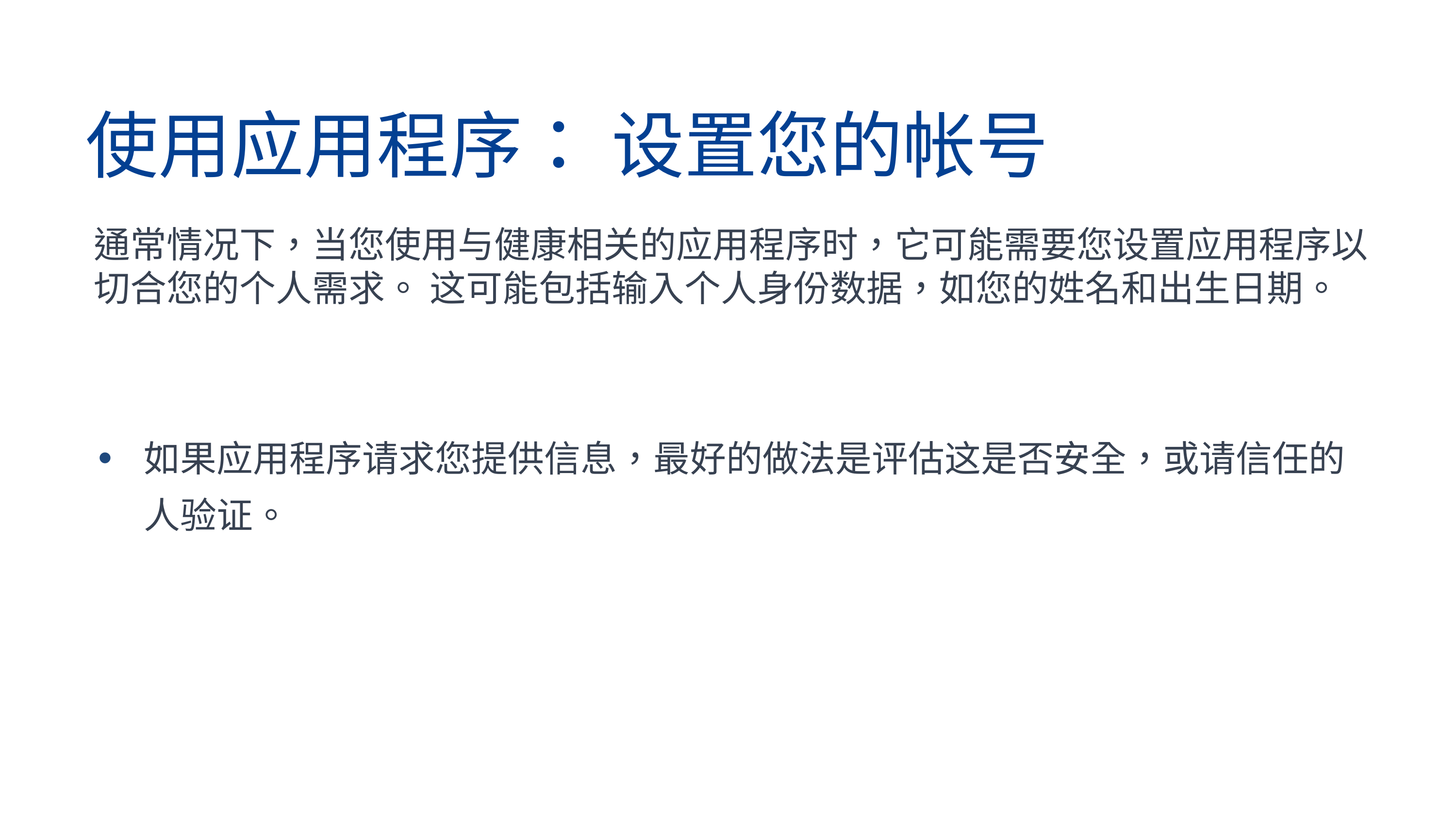

使用应用程序： 设置您的帐号
通常情况下，当您使用与健康相关的应用程序时，它可能需要您设置应用程序以切合您的个人需求。 这可能包括输入个人身份数据，如您的姓名和出生日期。

如果应用程序请求您提供信息，最好的做法是评估这是否安全，或请信任的人验证。